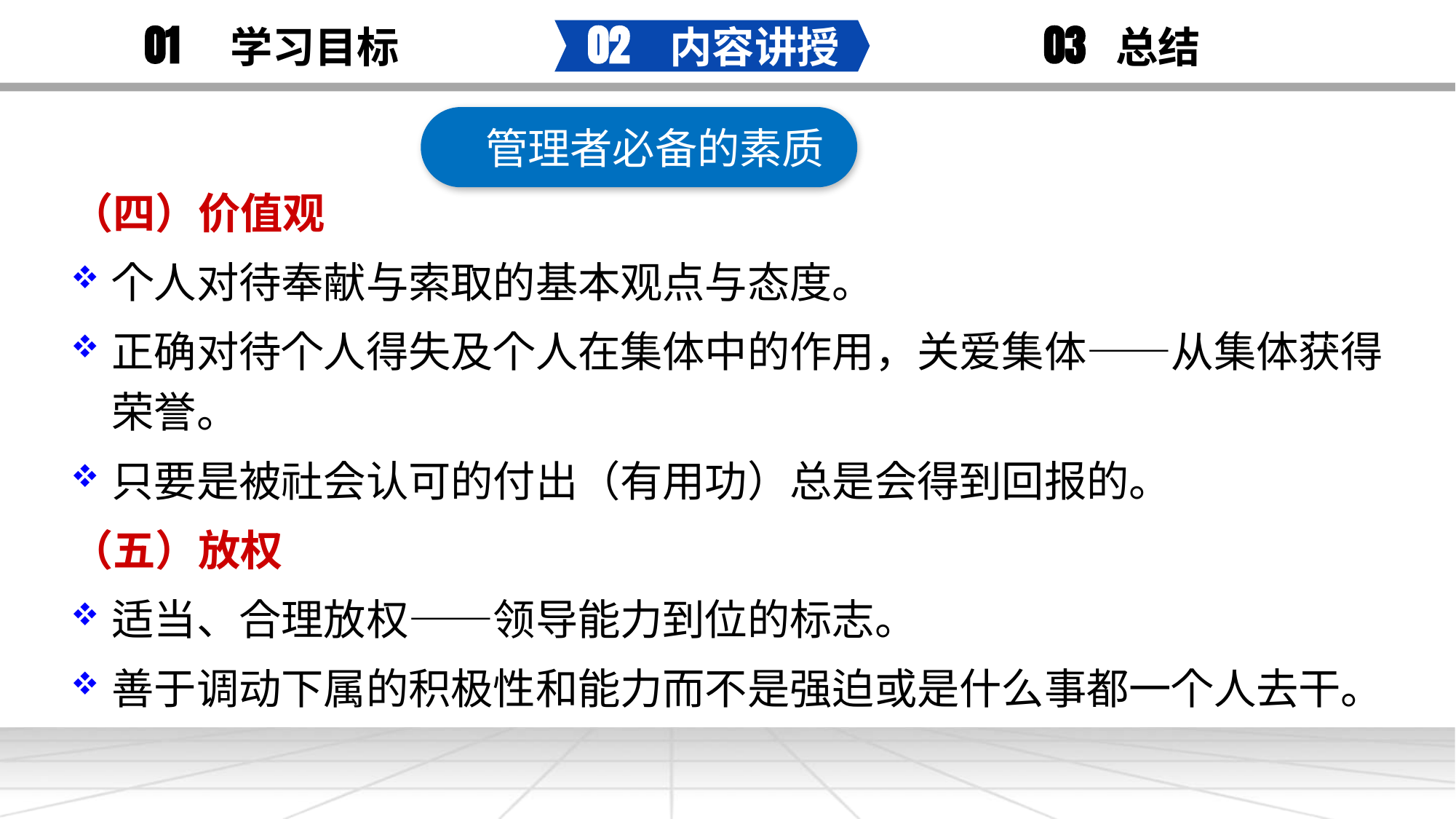

02   内容讲授
03  总结
01    学习目标

管理者必备的素质
添加
标题
（四）价值观
个人对待奉献与索取的基本观点与态度。
正确对待个人得失及个人在集体中的作用，关爱集体——从集体获得荣誉。
只要是被社会认可的付出（有用功）总是会得到回报的。
（五）放权
适当、合理放权——领导能力到位的标志。
善于调动下属的积极性和能力而不是强迫或是什么事都一个人去干。